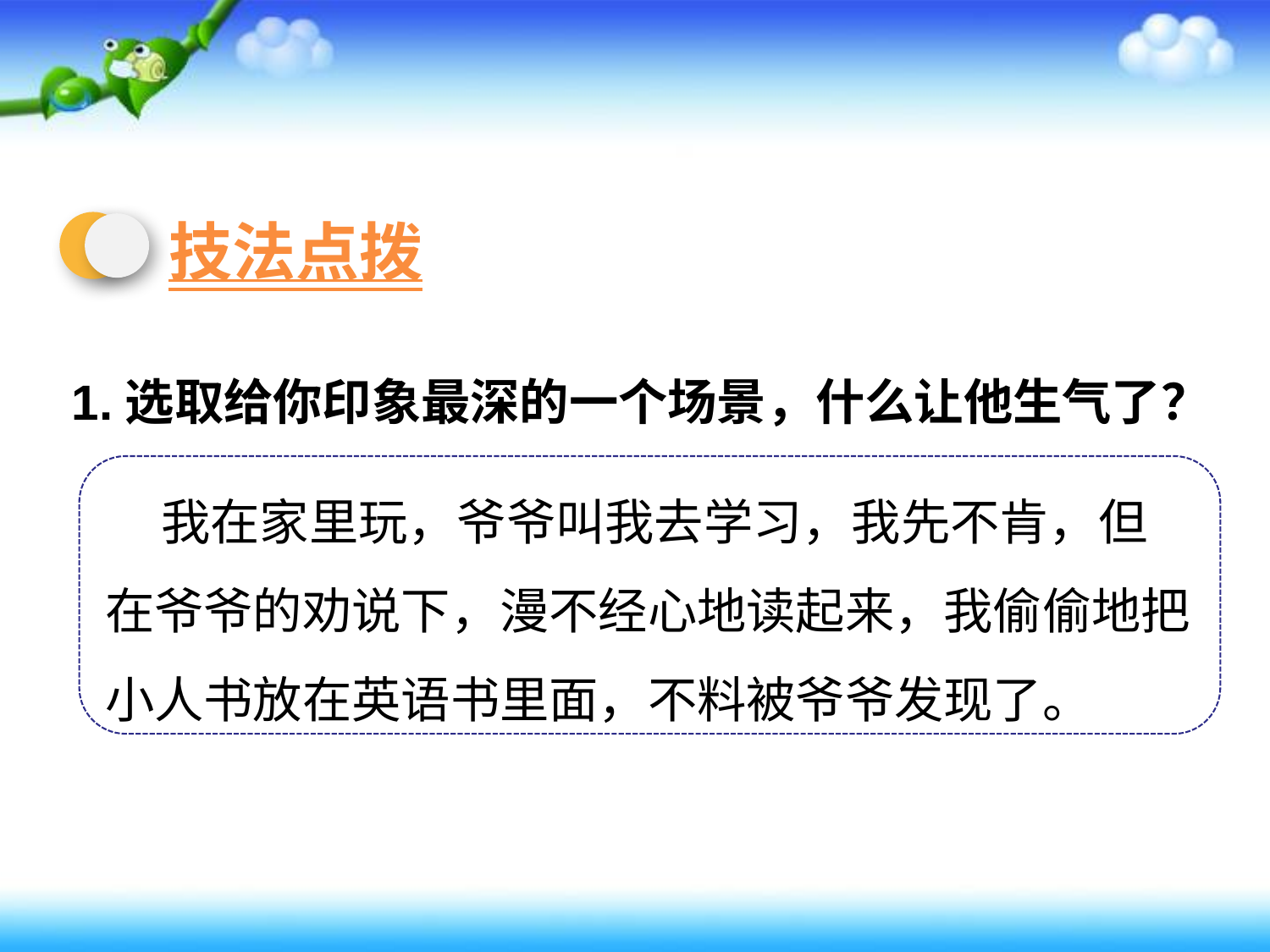

技法点拨

1.选取给你印象最深的一个场景，什么让他生气了？
    我在家里玩，爷爷叫我去学习，我先不肯，但在爷爷的劝说下，漫不经心地读起来，我偷偷地把小人书放在英语书里面，不料被爷爷发现了。